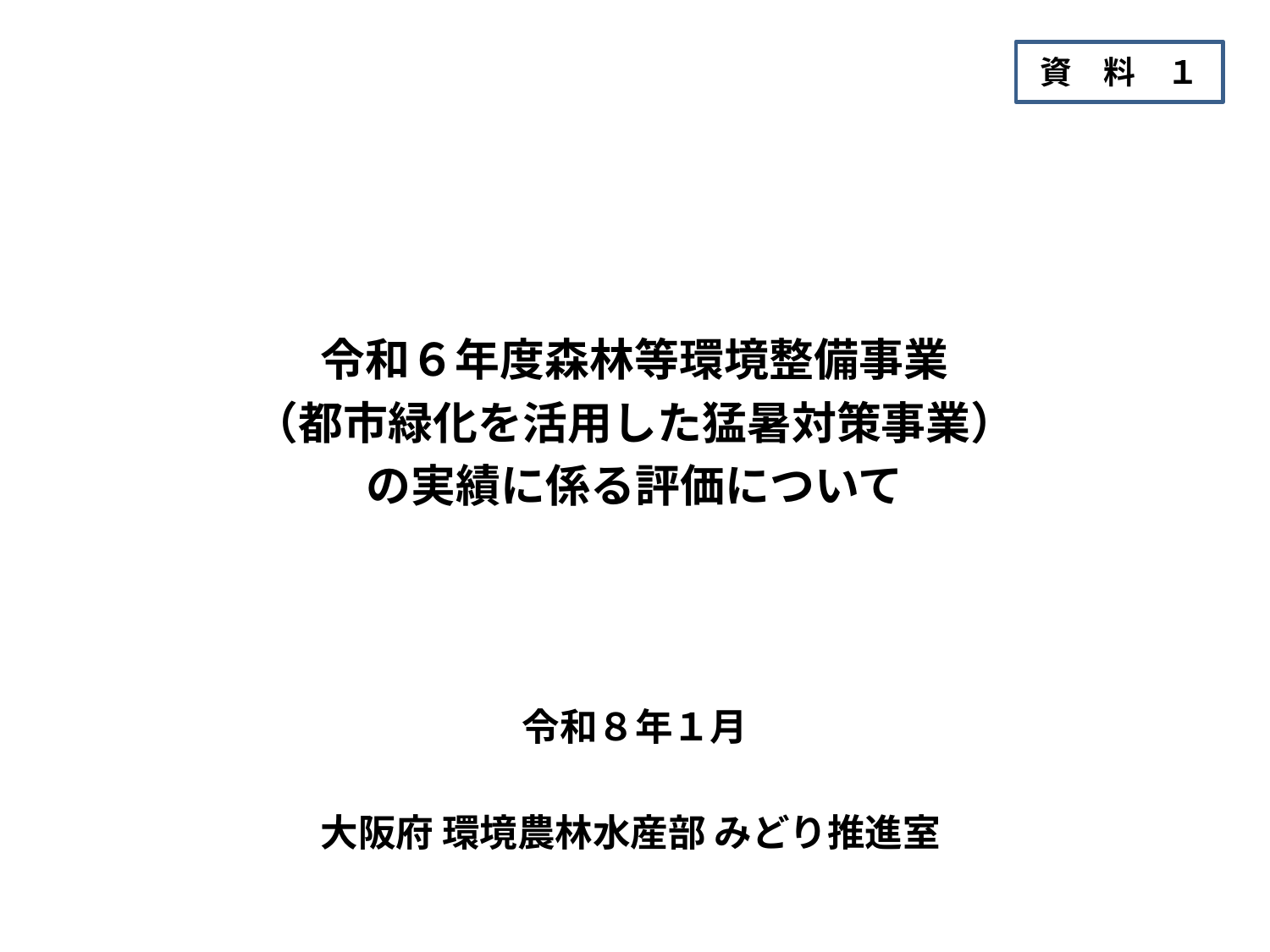

資　料　１
令和６年度森林等環境整備事業
（都市緑化を活用した猛暑対策事業）
の実績に係る評価について

令和８年１月

大阪府 環境農林水産部 みどり推進室